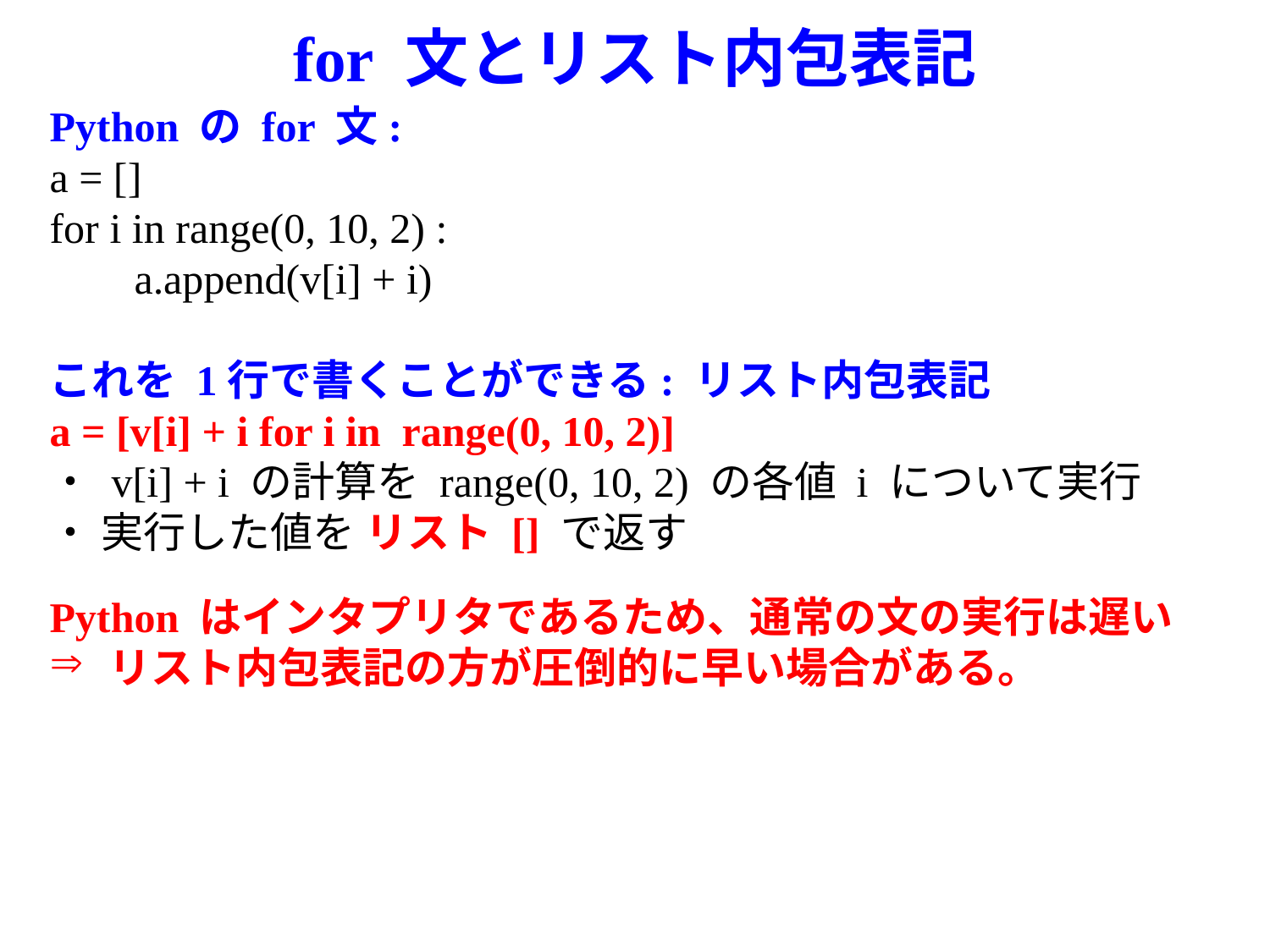

# for 文とリスト内包表記
Python の for 文:
a = []
for i in range(0, 10, 2) :
        a.append(v[i] + i)

これを 1行で書くことができる: リスト内包表記
a = [v[i] + i for i in  range(0, 10, 2)]
・ v[i] + i の計算を range(0, 10, 2) の各値 i について実行
・ 実行した値を リスト [] で返す

Python はインタプリタであるため、通常の文の実行は遅い
 リスト内包表記の方が圧倒的に早い場合がある。